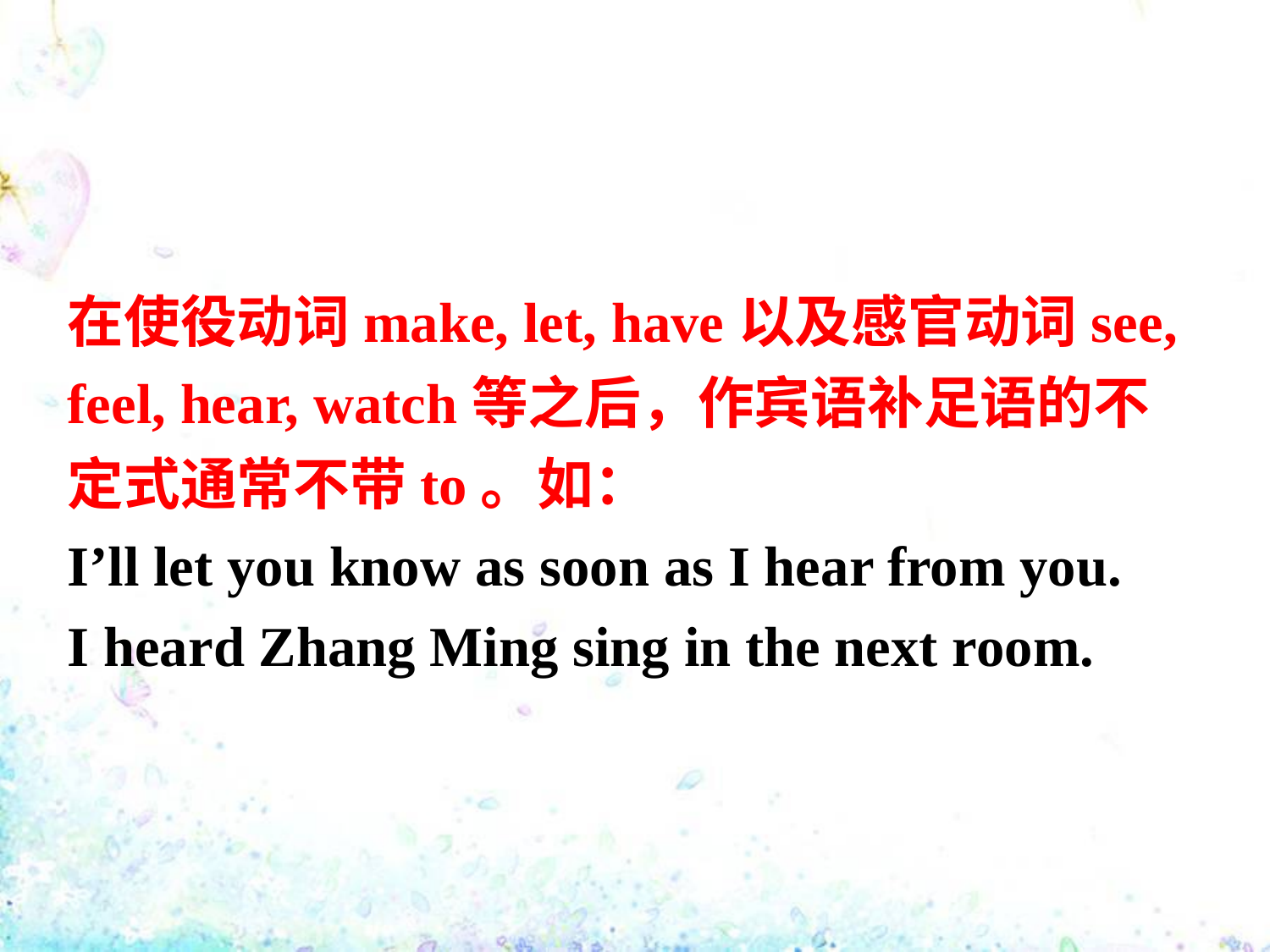

在使役动词make, let, have以及感官动词see, feel, hear, watch等之后，作宾语补足语的不定式通常不带to。如：
I’ll let you know as soon as I hear from you.
I heard Zhang Ming sing in the next room.